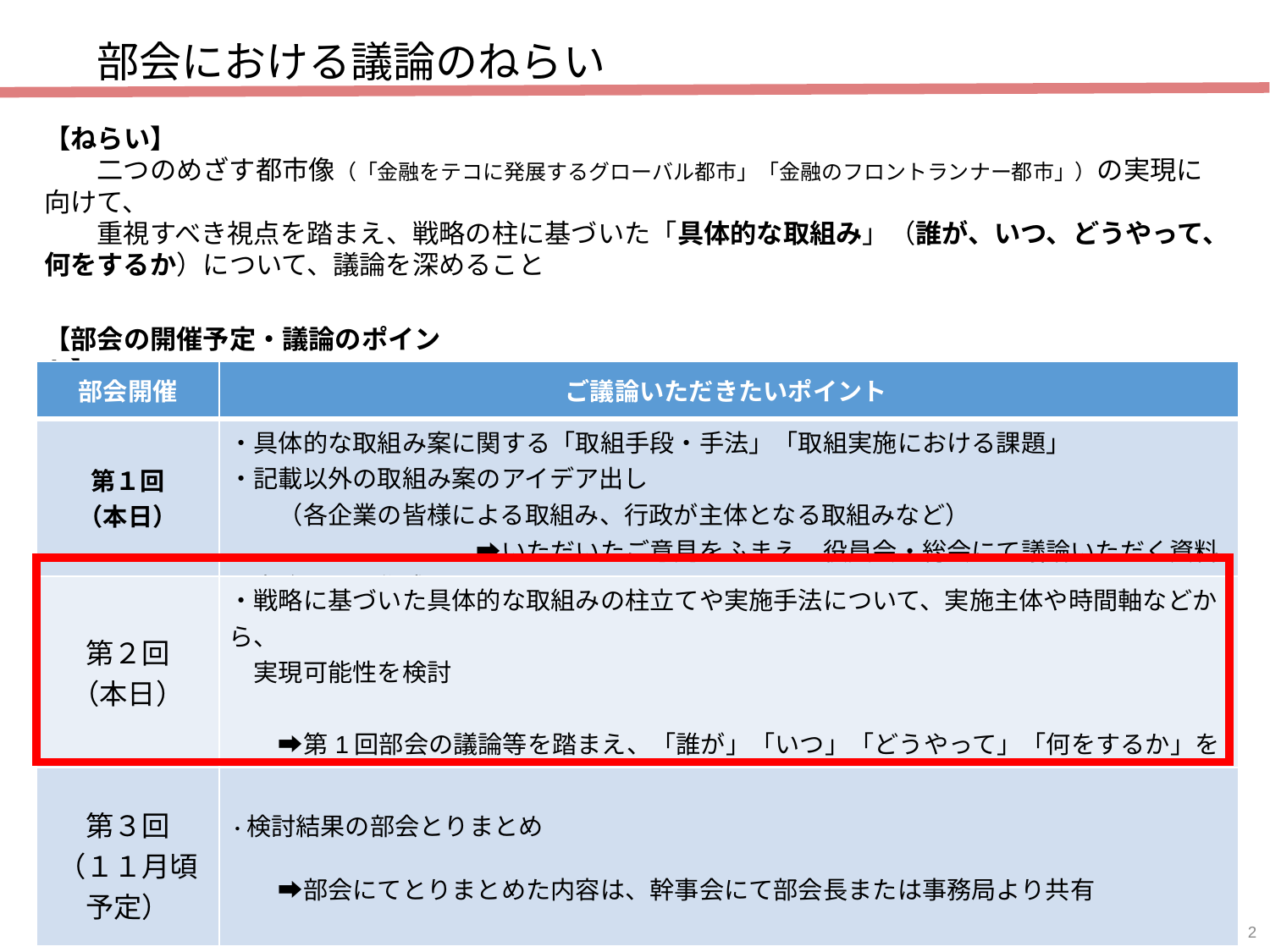

部会における議論のねらい
【ねらい】
　　二つのめざす都市像（「金融をテコに発展するグローバル都市」「金融のフロントランナー都市」）の実現に向けて、
　　重視すべき視点を踏まえ、戦略の柱に基づいた「具体的な取組み」（誰が、いつ、どうやって、何をするか）について、議論を深めること
【部会の開催予定・議論のポイント】
| 部会開催 | ご議論いただきたいポイント |
| --- | --- |
| 第１回 （本日） | ・具体的な取組み案に関する「取組手段・手法」「取組実施における課題」 ・記載以外の取組み案のアイデア出し 　　（各企業の皆様による取組み、行政が主体となる取組みなど） 　　　　　　　　　　➡いただいたご意見をふまえ、役員会・総会にて議論いただく資料を事務局にて作成 |
| 第２回 （本日） | ・戦略に基づいた具体的な取組みの柱立てや実施手法について、実施主体や時間軸などから、 　実現可能性を検討 　　➡第1回部会の議論等を踏まえ、「誰が」「いつ」「どうやって」「何をするか」を明確にする |
| 第３回 （１１月頃 予定） | ・検討結果の部会とりまとめ 　　➡部会にてとりまとめた内容は、幹事会にて部会長または事務局より共有 |

2